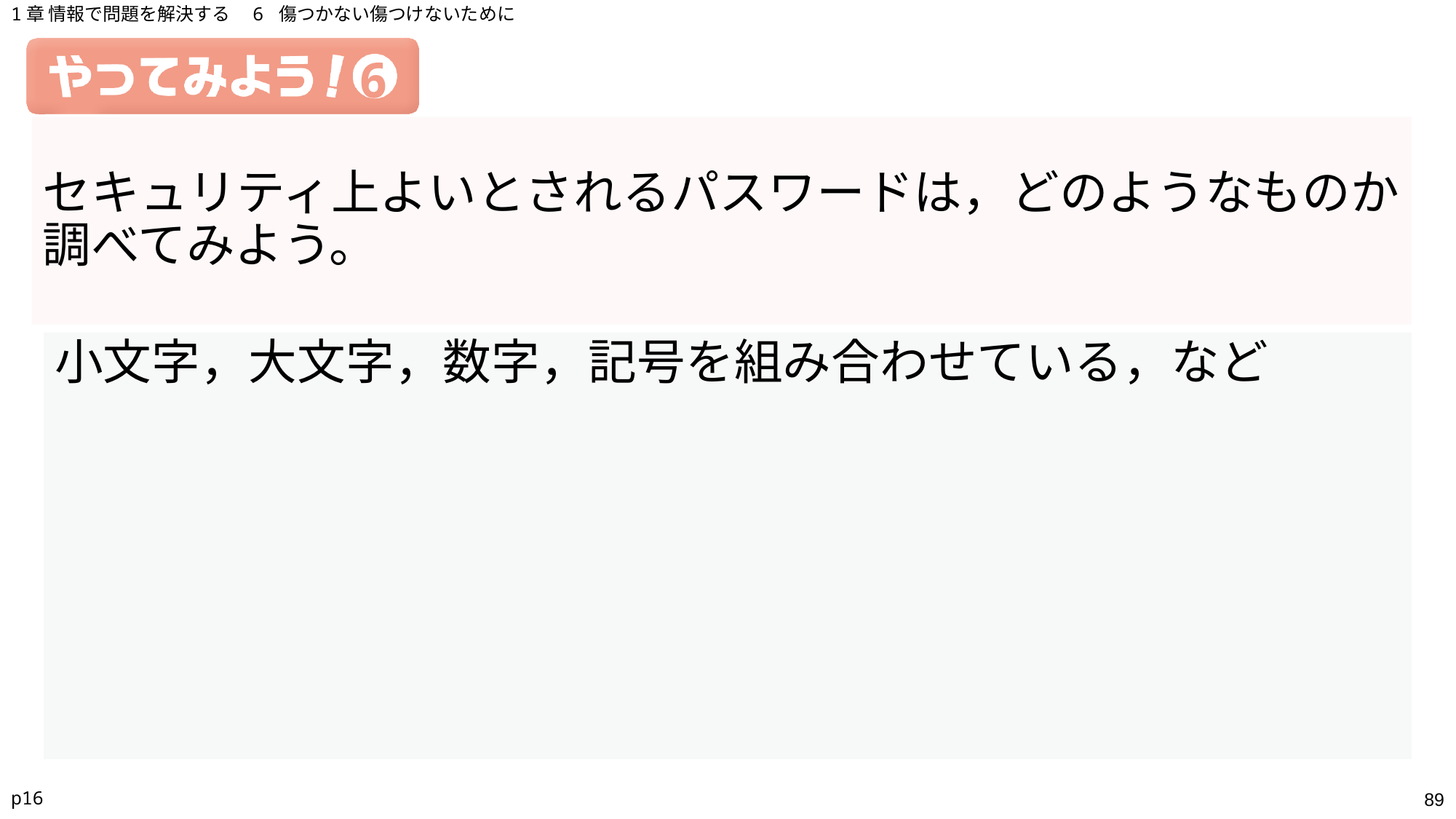

1章 情報で問題を解決する　6 傷つかない傷つけないために

# 6
セキュリティ上よいとされるパスワードは，どのようなものか調べてみよう。
小文字，大文字，数字，記号を組み合わせている，など
p16
89